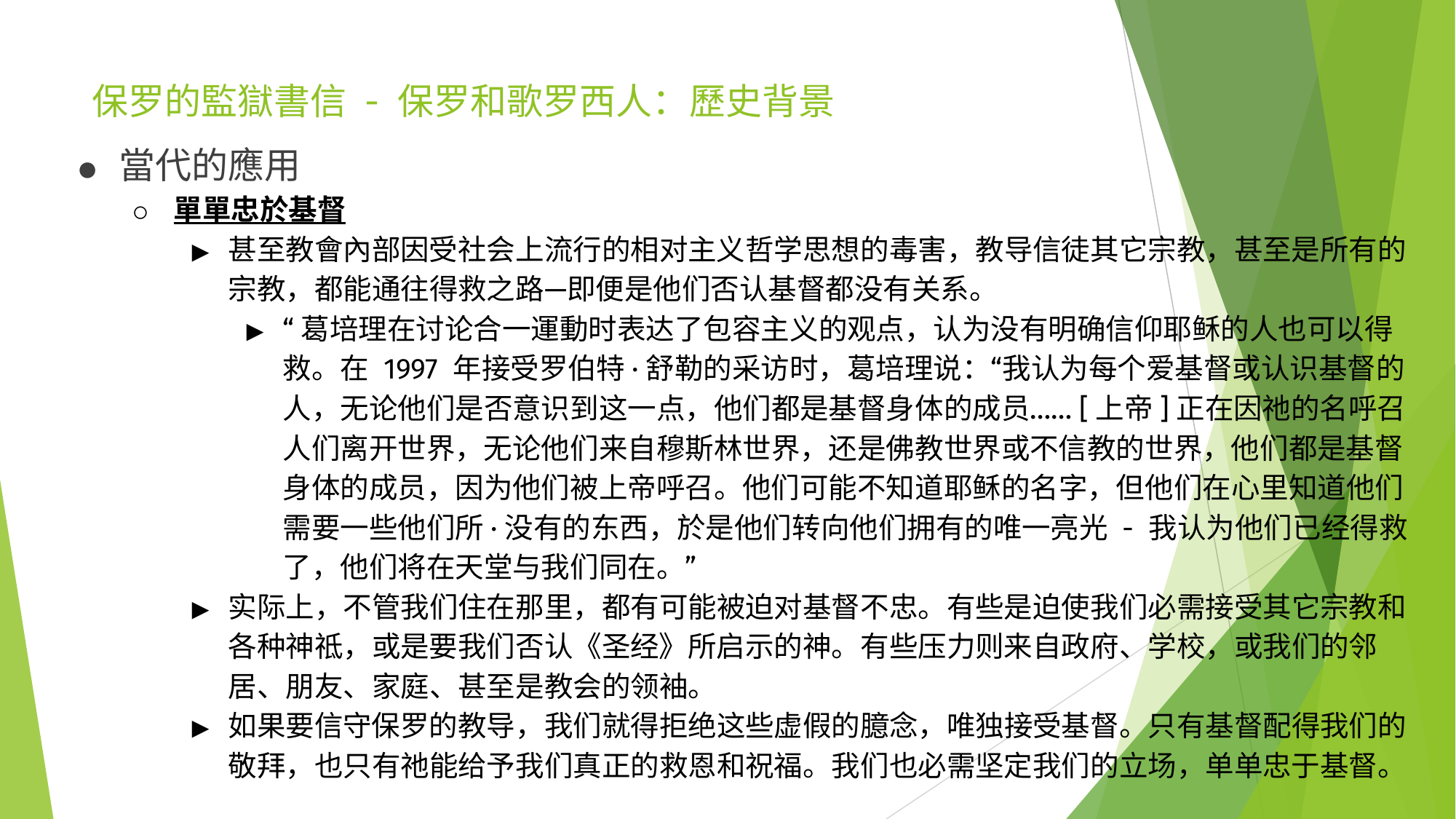

# 保罗的監獄書信 - 保罗和歌罗西人：歷史背景
當代的應用
單單忠於基督
甚至教會內部因受社会上流行的相对主义哲学思想的毒害，教导信徒其它宗教，甚至是所有的宗教，都能通往得救之路—即便是他们否认基督都没有关系。
“葛培理在讨论合一運動时表达了包容主义的观点，认为没有明确信仰耶稣的人也可以得救。在 1997 年接受罗伯特·舒勒的采访时，葛培理说：“我认为每个爱基督或认识基督的人，无论他们是否意识到这一点，他们都是基督身体的成员……[上帝]正在因祂的名呼召人们离开世界，无论他们来自穆斯林世界，还是佛教世界或不信教的世界，他们都是基督身体的成员，因为他们被上帝呼召。他们可能不知道耶稣的名字，但他们在心里知道他们需要一些他们所·没有的东西，於是他们转向他们拥有的唯一亮光 - 我认为他们已经得救了，他们将在天堂与我们同在。”
实际上，不管我们住在那里，都有可能被迫对基督不忠。有些是迫使我们必需接受其它宗教和各种神祗，或是要我们否认《圣经》所启示的神。有些压力则来自政府、学校，或我们的邻居、朋友、家庭、甚至是教会的领袖。
如果要信守保罗的教导，我们就得拒绝这些虚假的臆念，唯独接受基督。只有基督配得我们的敬拜，也只有祂能给予我们真正的救恩和祝福。我们也必需坚定我们的立场，单单忠于基督。